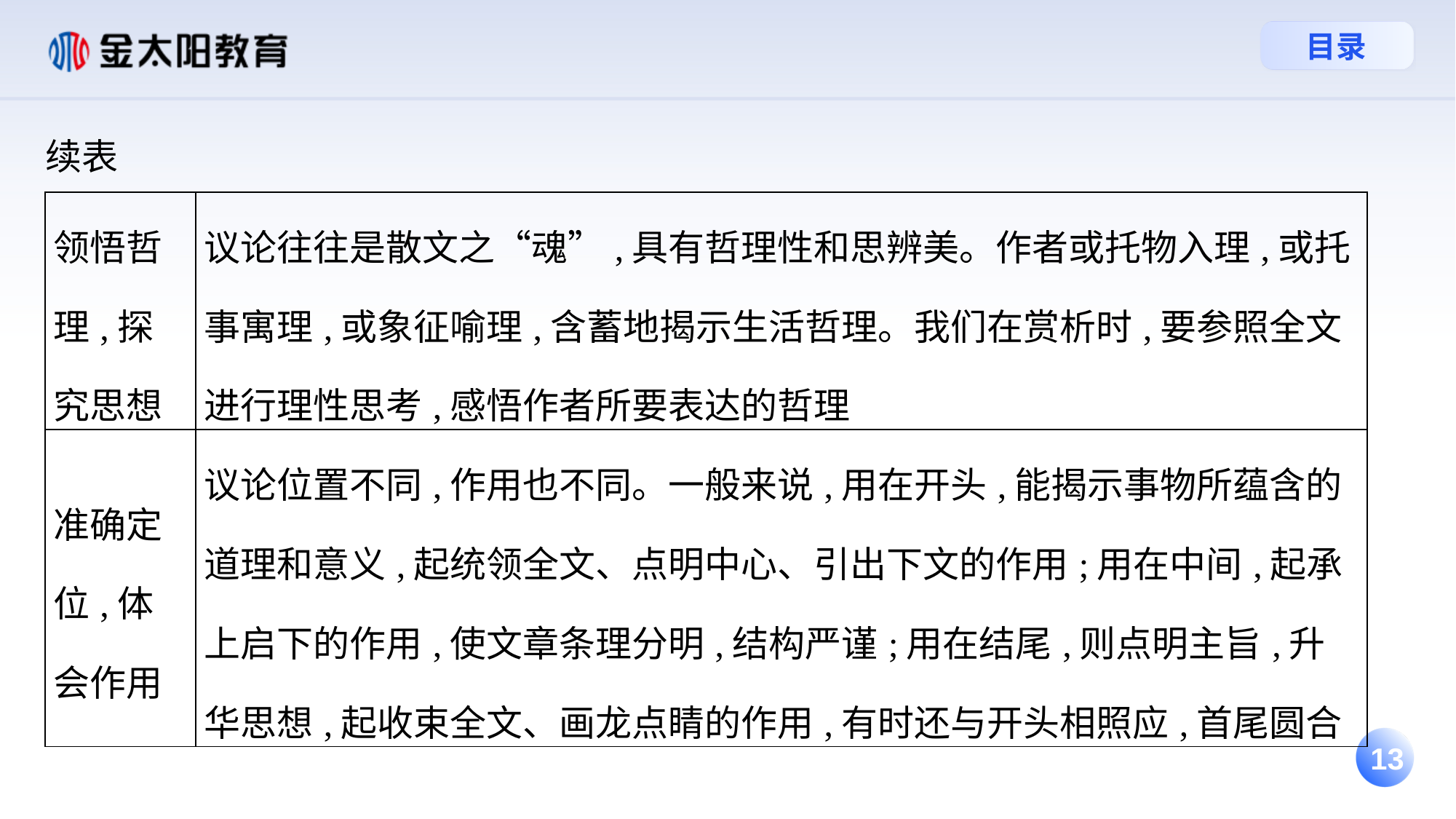

续表
| 领悟哲理,探究思想 | 议论往往是散文之“魂”,具有哲理性和思辨美。作者或托物入理,或托事寓理,或象征喻理,含蓄地揭示生活哲理。我们在赏析时,要参照全文进行理性思考,感悟作者所要表达的哲理 |
| --- | --- |
| 准确定位,体会作用 | 议论位置不同,作用也不同。一般来说,用在开头,能揭示事物所蕴含的道理和意义,起统领全文、点明中心、引出下文的作用;用在中间,起承上启下的作用,使文章条理分明,结构严谨;用在结尾,则点明主旨,升华思想,起收束全文、画龙点睛的作用,有时还与开头相照应,首尾圆合 |